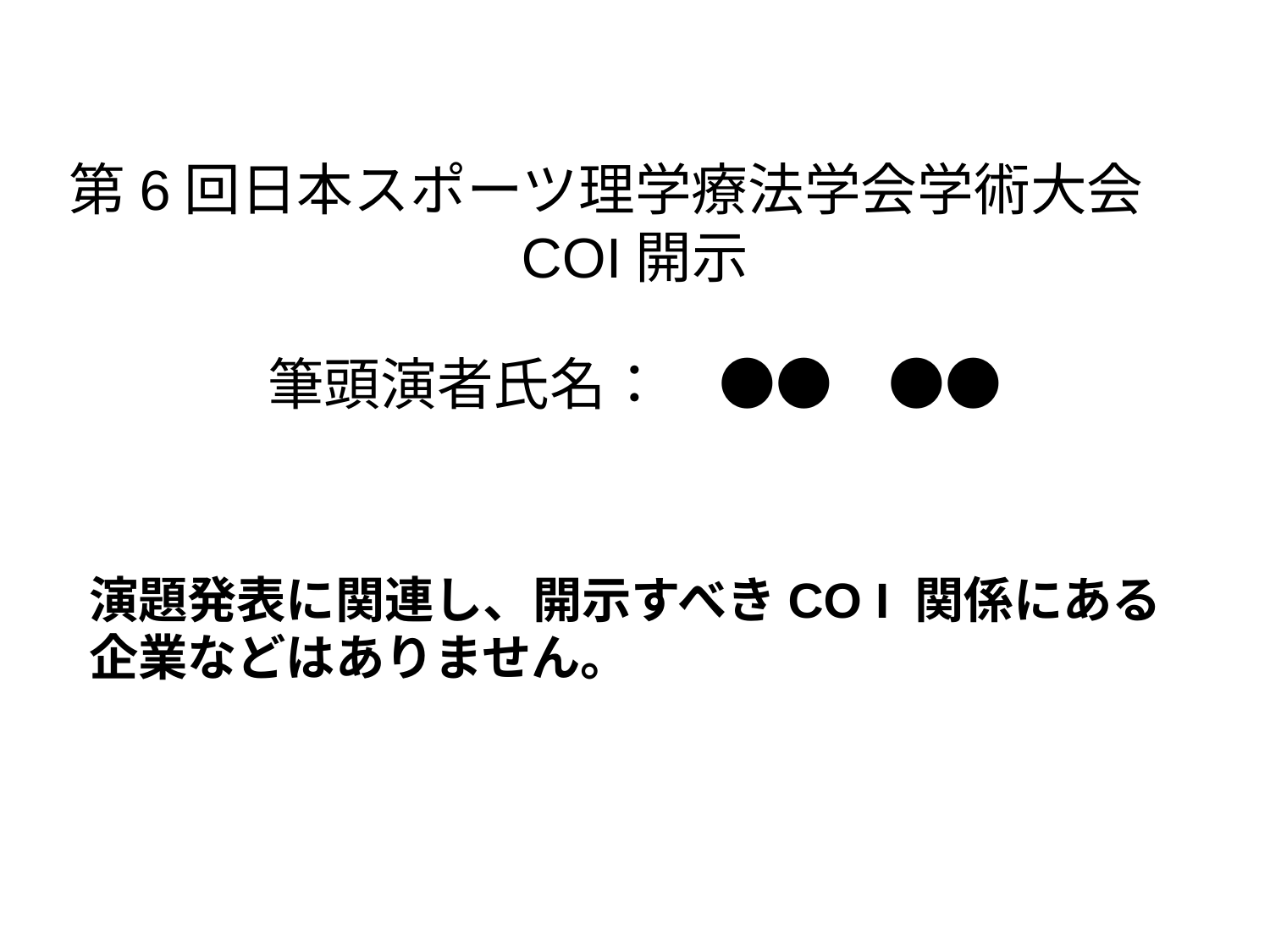

第6回日本スポーツ理学療法学会学術大会
COI開示

筆頭演者氏名：　●●　●●

演題発表に関連し、開示すべきCO I 関係にある
企業などはありません。